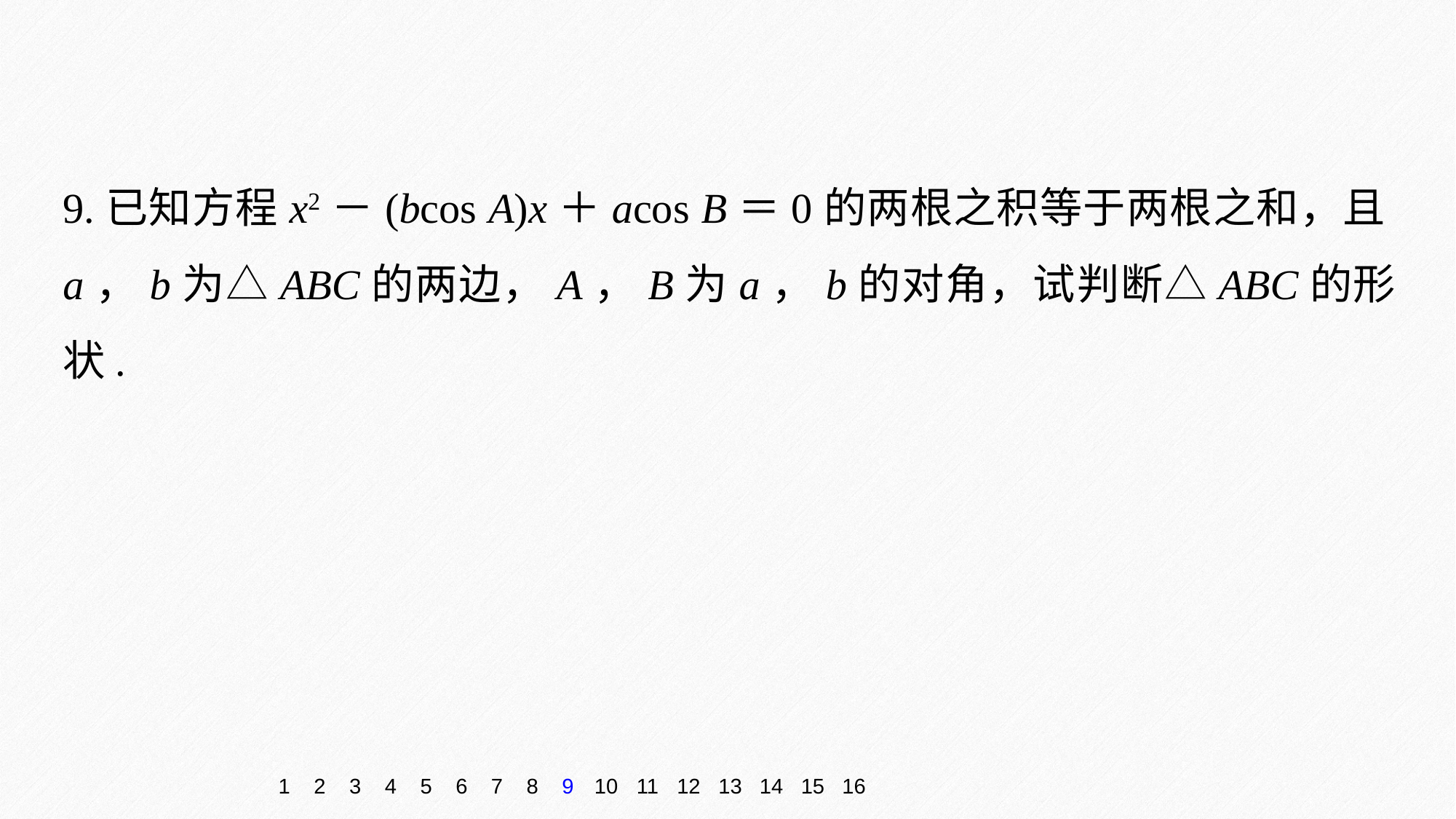

9.已知方程x2－(bcos A)x＋acos B＝0的两根之积等于两根之和，且a，b为△ABC的两边，A，B为a，b的对角，试判断△ABC的形状.
1
2
3
4
5
6
7
8
9
10
11
12
13
14
15
16